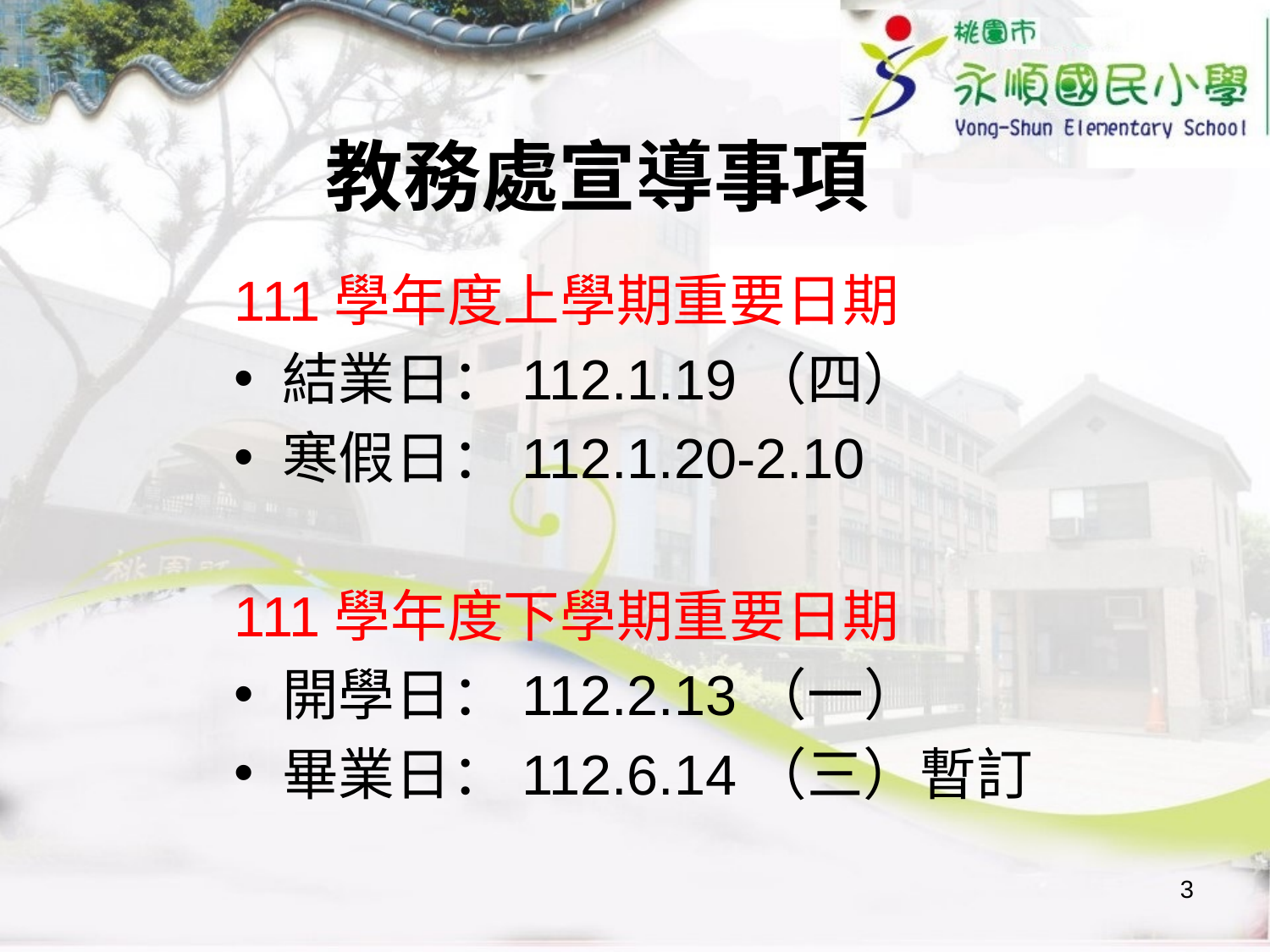

# 教務處宣導事項
111學年度上學期重要日期
結業日：112.1.19（四）
寒假日：112.1.20-2.10

111學年度下學期重要日期
開學日：112.2.13（一）
畢業日：112.6.14（三）暫訂
3